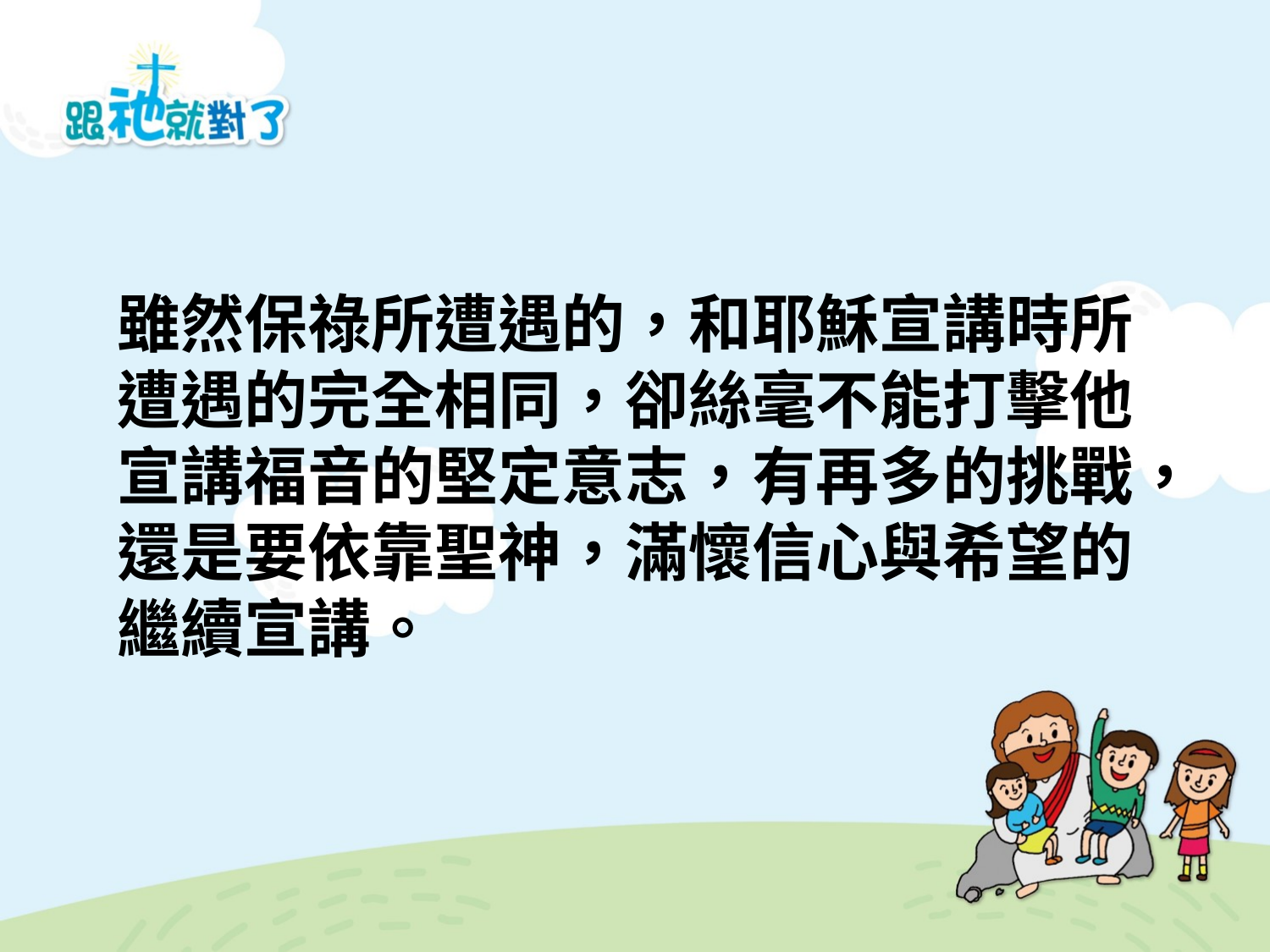

雖然保祿所遭遇的，和耶穌宣講時所遭遇的完全相同，卻絲毫不能打擊他宣講福音的堅定意志，有再多的挑戰，還是要依靠聖神，滿懷信心與希望的繼續宣講。